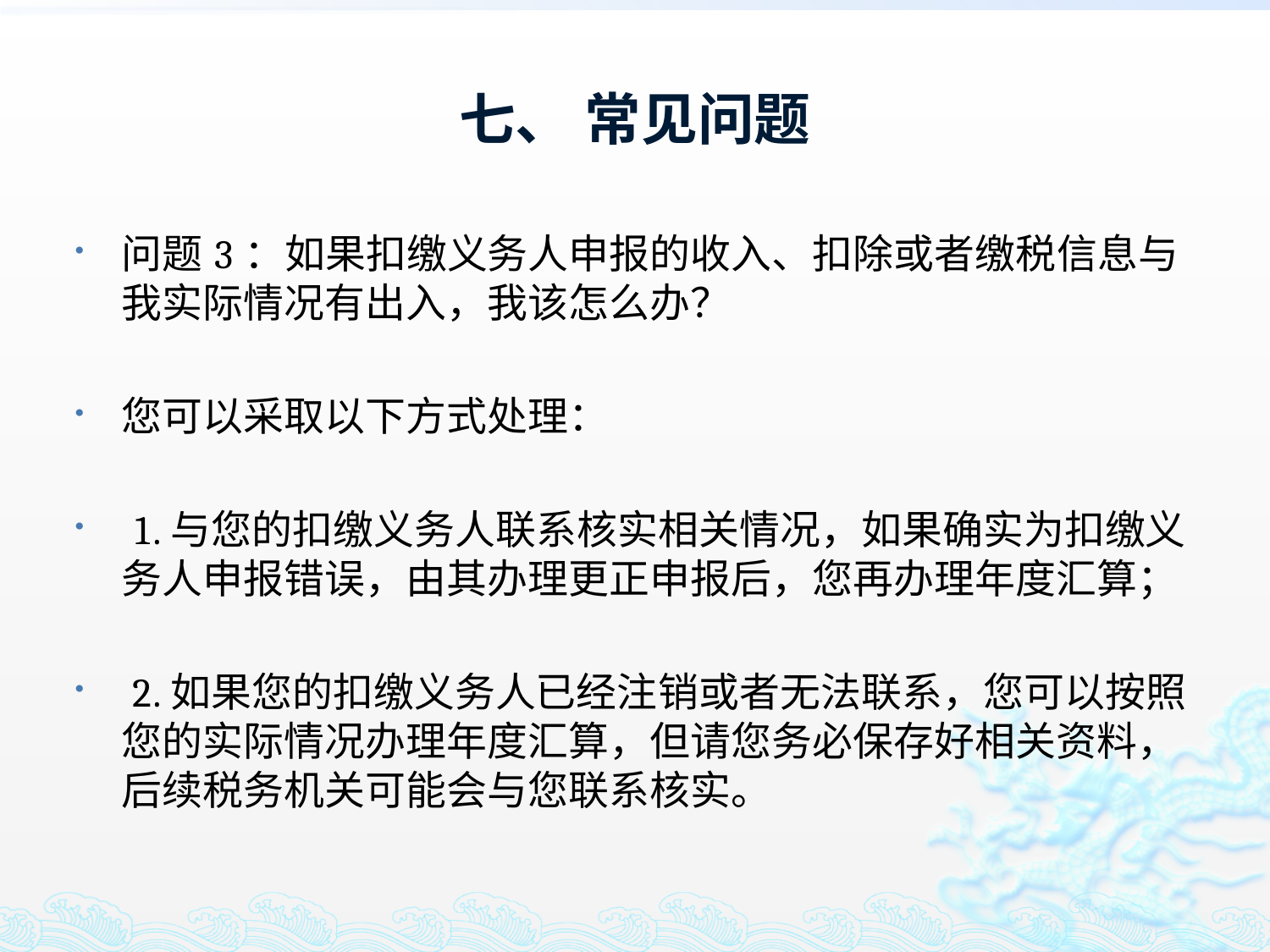

# 七、 常见问题
问题3：如果扣缴义务人申报的收入、扣除或者缴税信息与我实际情况有出入，我该怎么办？

您可以采取以下方式处理：

 1.与您的扣缴义务人联系核实相关情况，如果确实为扣缴义务人申报错误，由其办理更正申报后，您再办理年度汇算；

 2.如果您的扣缴义务人已经注销或者无法联系，您可以按照您的实际情况办理年度汇算，但请您务必保存好相关资料，后续税务机关可能会与您联系核实。